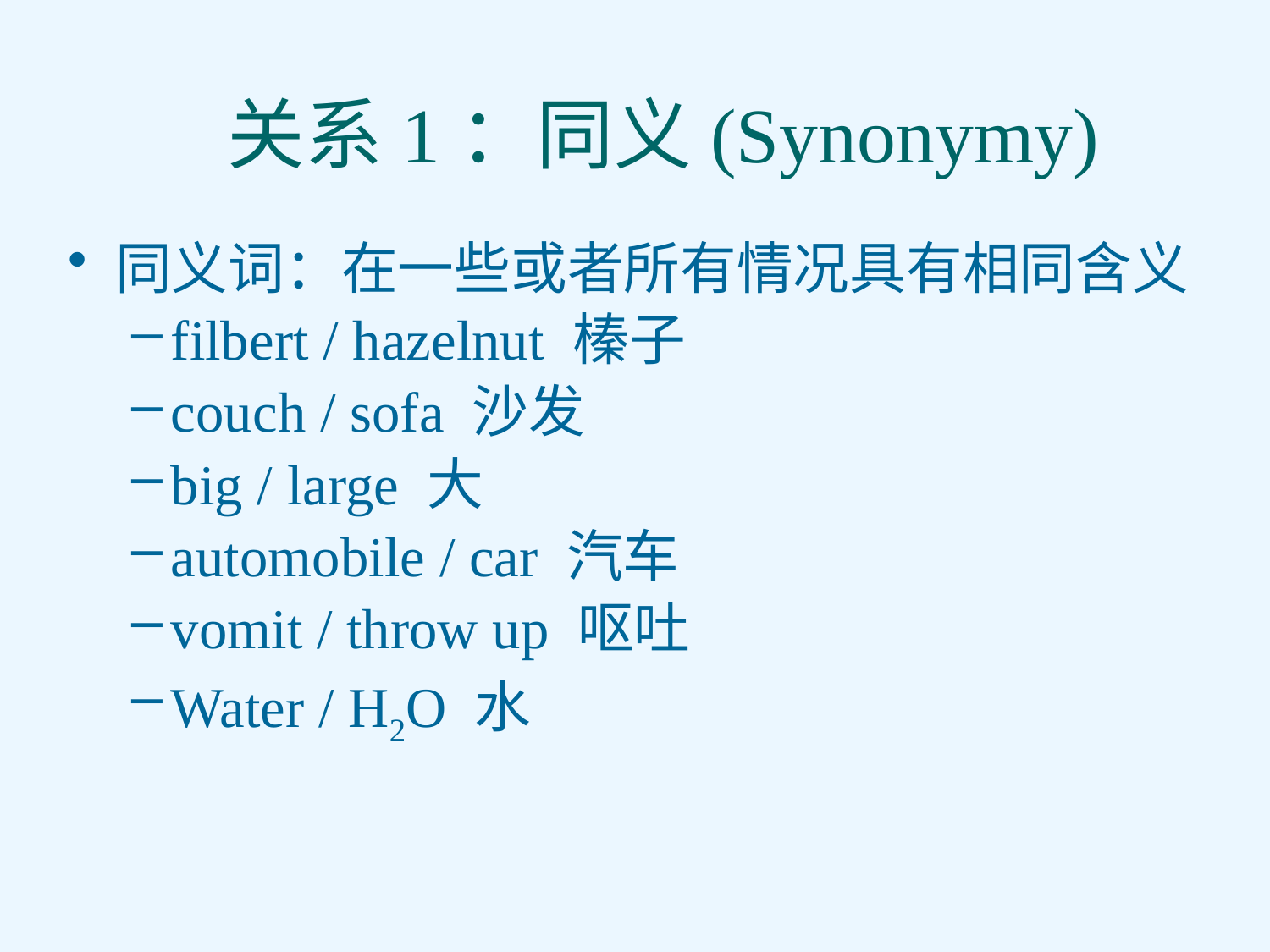

# 关系1：同义(Synonymy)
同义词：在一些或者所有情况具有相同含义
filbert / hazelnut 榛子
couch / sofa 沙发
big / large 大
automobile / car 汽车
vomit / throw up 呕吐
Water / H2O 水